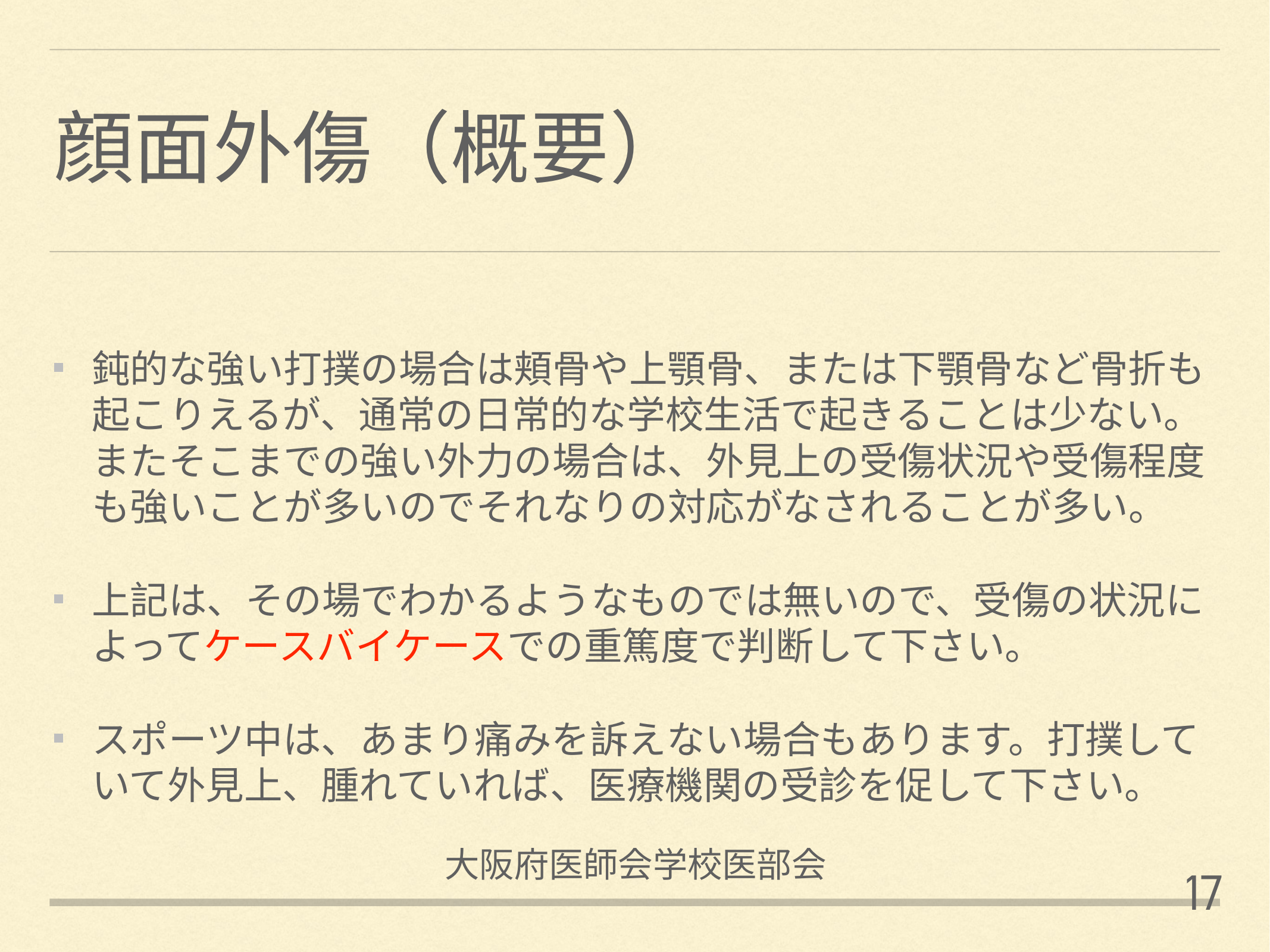

# 顔面外傷（概要）
鈍的な強い打撲の場合は頬骨や上顎骨、または下顎骨など骨折も起こりえるが、通常の日常的な学校生活で起きることは少ない。またそこまでの強い外力の場合は、外見上の受傷状況や受傷程度も強いことが多いのでそれなりの対応がなされることが多い。
上記は、その場でわかるようなものでは無いので、受傷の状況によってケースバイケースでの重篤度で判断して下さい。
スポーツ中は、あまり痛みを訴えない場合もあります。打撲していて外見上、腫れていれば、医療機関の受診を促して下さい。
大阪府医師会学校医部会
17